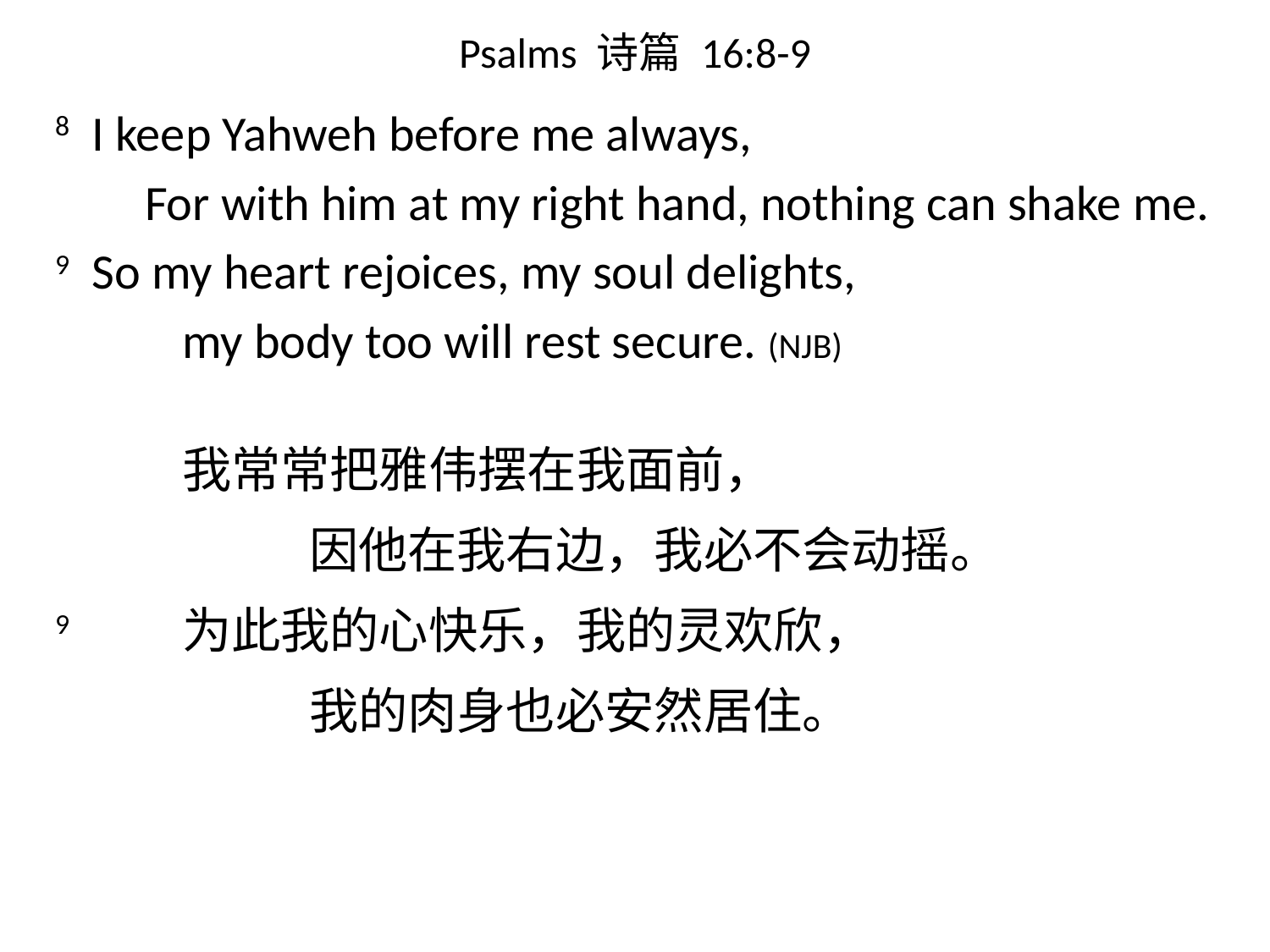

# Psalms 诗篇 16:8-9
8  I keep Yahweh before me always,
        For with him at my right hand, nothing can shake me.
9  So my heart rejoices, my soul delights,
	my body too will rest secure. (NJB)

	我常常把雅伟摆在我面前，
		因他在我右边，我必不会动摇。
9 	为此我的心快乐，我的灵欢欣，
		我的肉身也必安然居住。